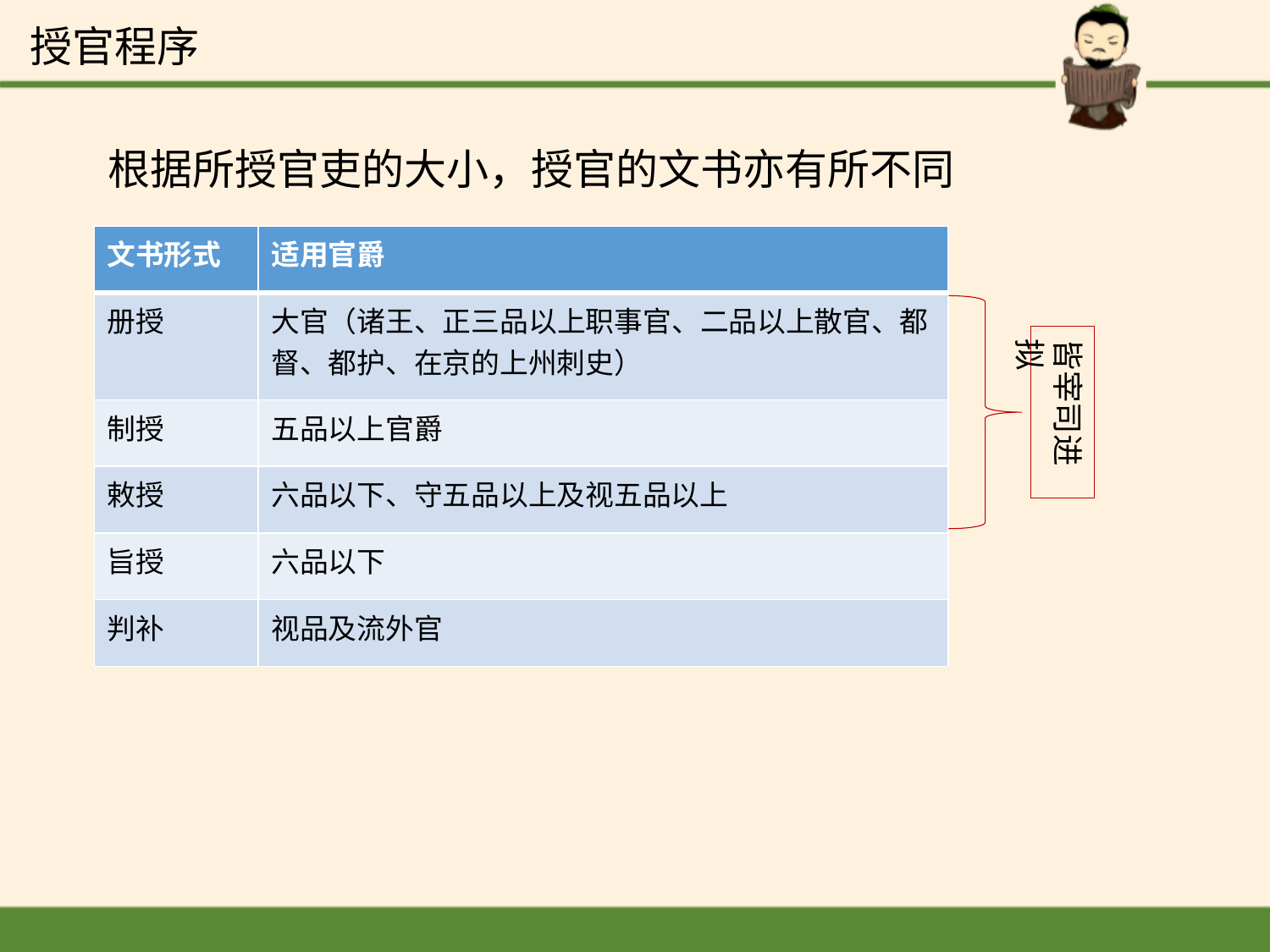

授官程序

    根据所授官吏的大小，授官的文书亦有所不同
| 文书形式 | 适用官爵 |
| --- | --- |
| 册授 | 大官（诸王、正三品以上职事官、二品以上散官、都督、都护、在京的上州刺史） |
| 制授 | 五品以上官爵 |
| 敕授 | 六品以下、守五品以上及视五品以上 |
| 旨授 | 六品以下 |
| 判补 | 视品及流外官 |

皆宰司进拟